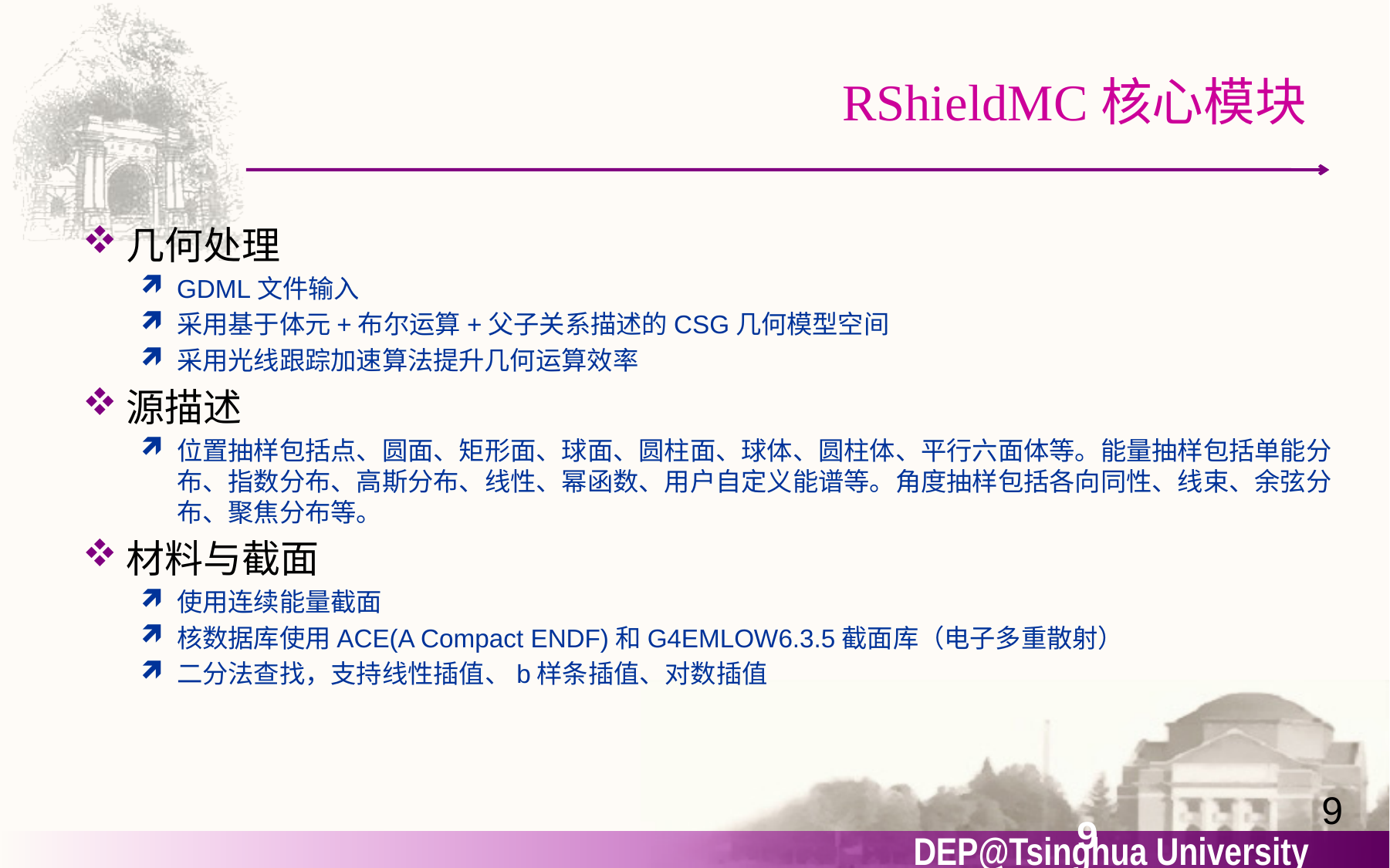

# RShieldMC核心模块

几何处理
GDML文件输入
采用基于体元+布尔运算+父子关系描述的CSG几何模型空间
采用光线跟踪加速算法提升几何运算效率
源描述
位置抽样包括点、圆面、矩形面、球面、圆柱面、球体、圆柱体、平行六面体等。能量抽样包括单能分布、指数分布、高斯分布、线性、幂函数、用户自定义能谱等。角度抽样包括各向同性、线束、余弦分布、聚焦分布等。
材料与截面
使用连续能量截面
核数据库使用ACE(A Compact ENDF)和G4EMLOW6.3.5截面库（电子多重散射）
二分法查找，支持线性插值、b样条插值、对数插值

9